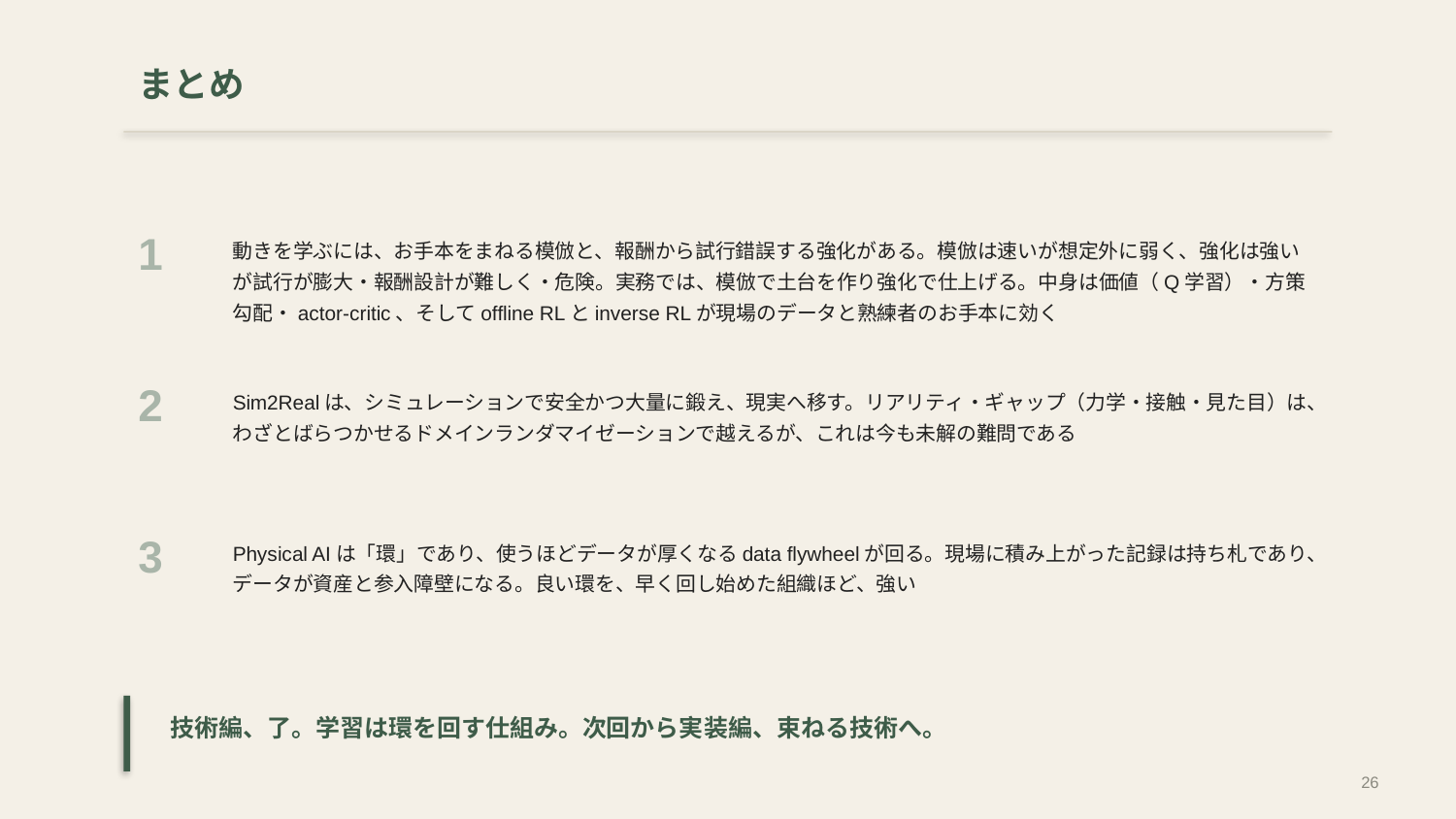

まとめ

1
動きを学ぶには、お手本をまねる模倣と、報酬から試行錯誤する強化がある。模倣は速いが想定外に弱く、強化は強いが試行が膨大・報酬設計が難しく・危険。実務では、模倣で土台を作り強化で仕上げる。中身は価値（Q学習）・方策勾配・actor-critic、そしてoffline RLとinverse RLが現場のデータと熟練者のお手本に効く
2
Sim2Realは、シミュレーションで安全かつ大量に鍛え、現実へ移す。リアリティ・ギャップ（力学・接触・見た目）は、わざとばらつかせるドメインランダマイゼーションで越えるが、これは今も未解の難問である
3
Physical AIは「環」であり、使うほどデータが厚くなるdata flywheelが回る。現場に積み上がった記録は持ち札であり、データが資産と参入障壁になる。良い環を、早く回し始めた組織ほど、強い

技術編、了。学習は環を回す仕組み。次回から実装編、束ねる技術へ。
26